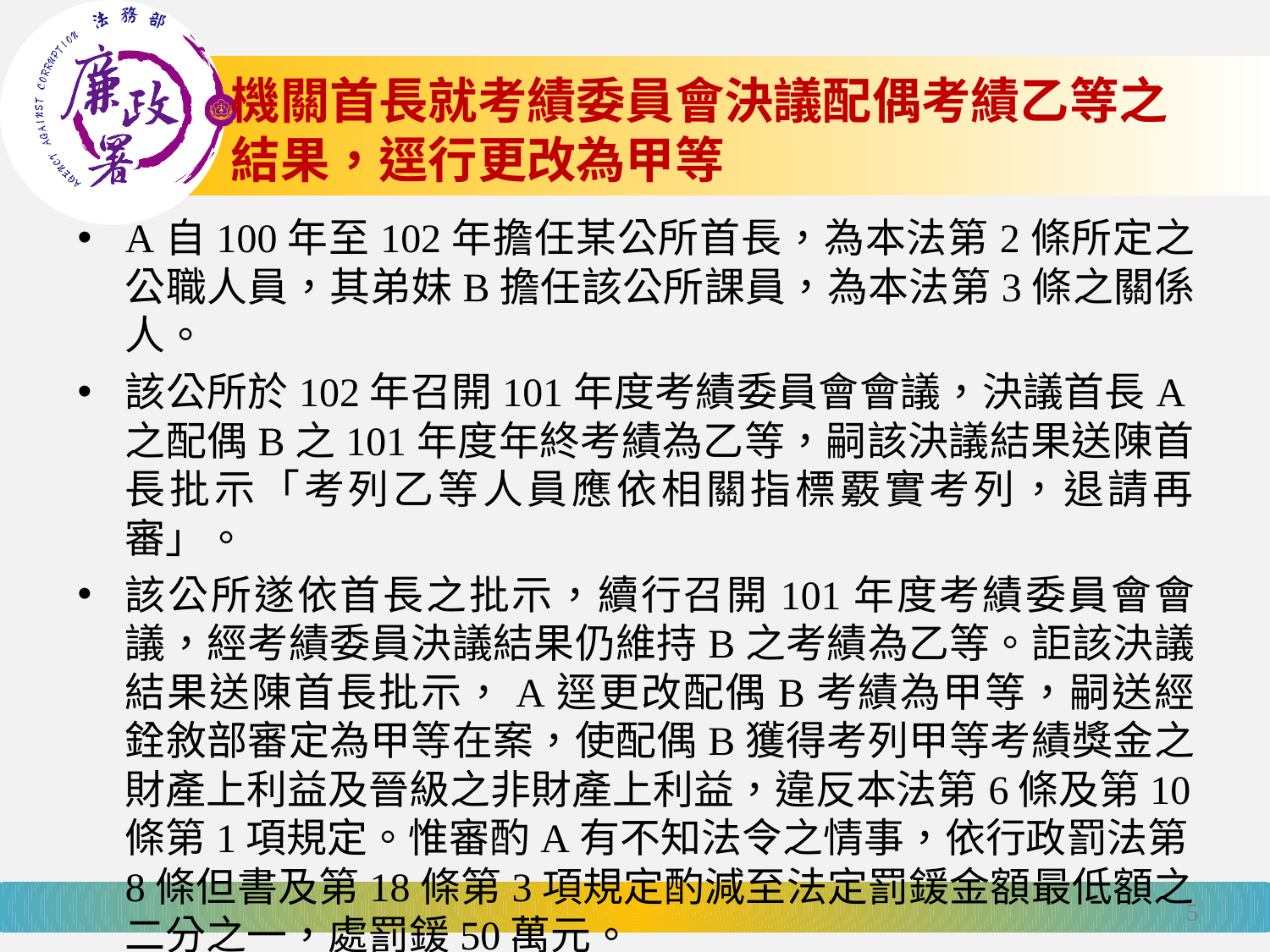

# 機關首長就考績委員會決議配偶考績乙等之結果，逕行更改為甲等
A自100年至102年擔任某公所首長，為本法第2條所定之公職人員，其弟妹B擔任該公所課員，為本法第3條之關係人。
該公所於102年召開101年度考績委員會會議，決議首長A之配偶B之101年度年終考績為乙等，嗣該決議結果送陳首長批示「考列乙等人員應依相關指標覈實考列，退請再審」。
該公所遂依首長之批示，續行召開101年度考績委員會會議，經考績委員決議結果仍維持B之考績為乙等。詎該決議結果送陳首長批示，A逕更改配偶B考績為甲等，嗣送經銓敘部審定為甲等在案，使配偶B獲得考列甲等考績獎金之財產上利益及晉級之非財產上利益，違反本法第6條及第10條第1項規定。惟審酌A有不知法令之情事，依行政罰法第8條但書及第18條第3項規定酌減至法定罰鍰金額最低額之二分之一，處罰鍰50萬元。
5